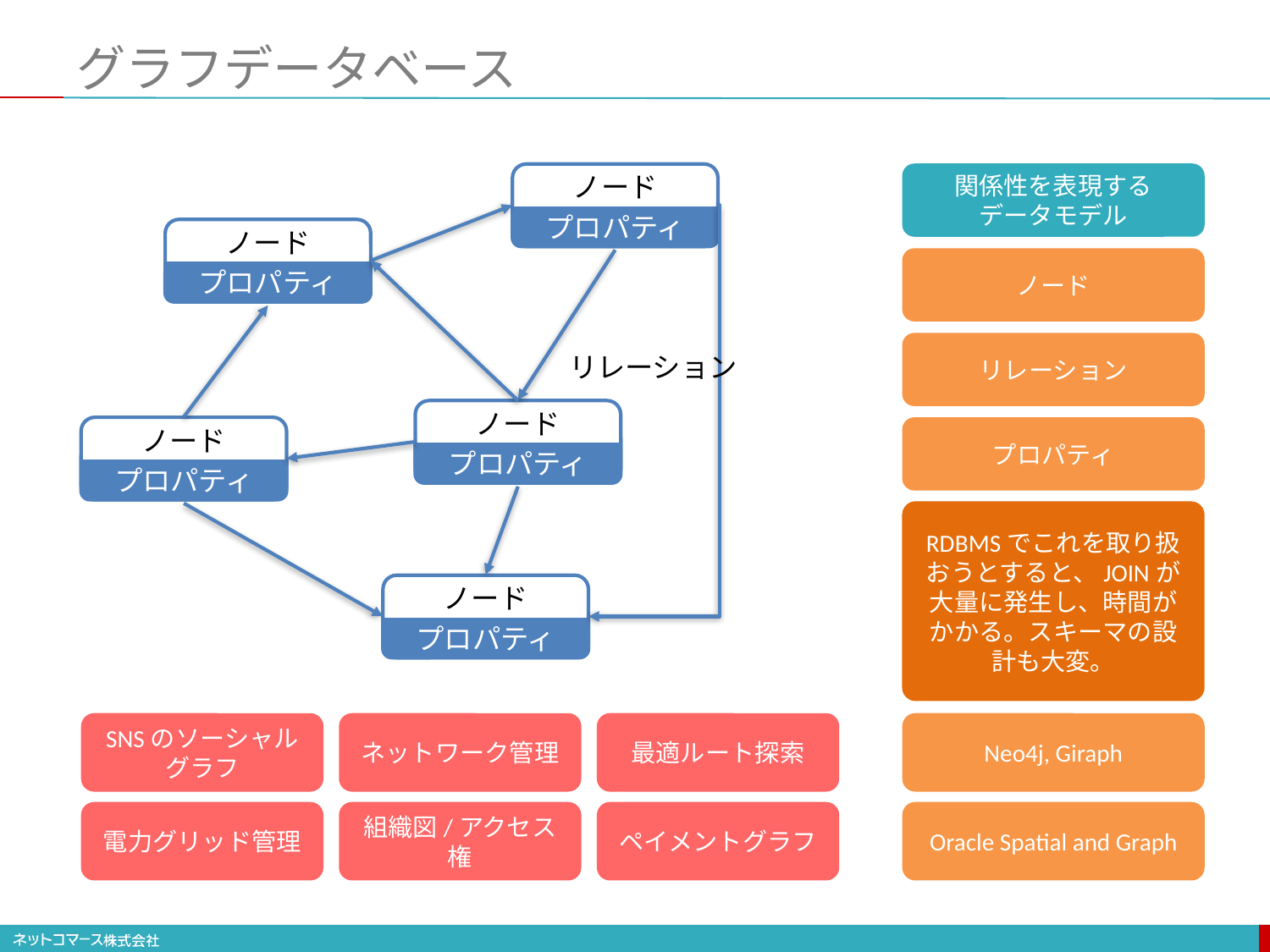

# グラフデータベース
ノード

プロパティ
関係性を表現する
データモデル
ノード

プロパティ
ノード
リレーション
リレーション
ノード

プロパティ
ノード

プロパティ
プロパティ
RDBMSでこれを取り扱おうとすると、JOINが大量に発生し、時間がかかる。スキーマの設計も大変。
ノード

プロパティ
SNSのソーシャルグラフ
ネットワーク管理
最適ルート探索
Neo4j, Giraph
電力グリッド管理
組織図/アクセス権
ペイメントグラフ
Oracle Spatial and Graph